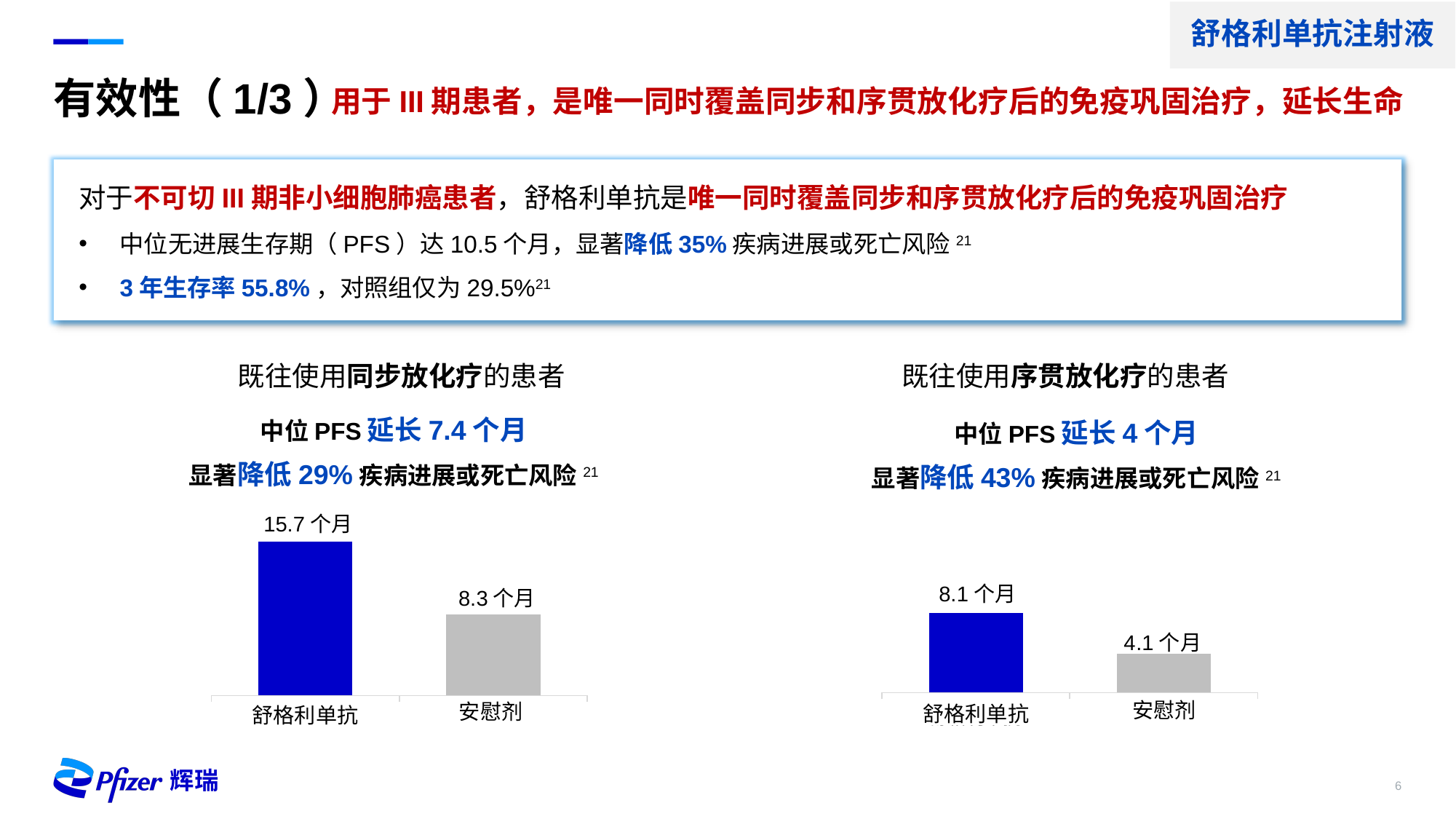

舒格利单抗注射液
有效性（1/3）
用于III期患者，是唯一同时覆盖同步和序贯放化疗后的免疫巩固治疗，延长生命

对于不可切III期非小细胞肺癌患者，舒格利单抗是唯一同时覆盖同步和序贯放化疗后的免疫巩固治疗
中位无进展生存期（PFS）达10.5个月，显著降低35%疾病进展或死亡风险21
3年生存率55.8%，对照组仅为29.5%21
既往使用同步放化疗的患者
既往使用序贯放化疗的患者
中位PFS延长7.4个月
显著降低29%疾病进展或死亡风险21

中位PFS延长4个月
显著降低43%疾病进展或死亡风险21

### Chart

| Category | 舒格利单抗 |
|---|---|
| 舒格利单抗 | 8.1 |
| 安慰剂 | 4.0 |

### Chart

| Category | 列1 |
|---|---|
| 舒格利单抗 | 15.7 |
| 安慰剂 | 8.3 |
15.7个月
8.1个月
8.3个月
安慰剂
安慰剂
舒格利单抗
舒格利单抗